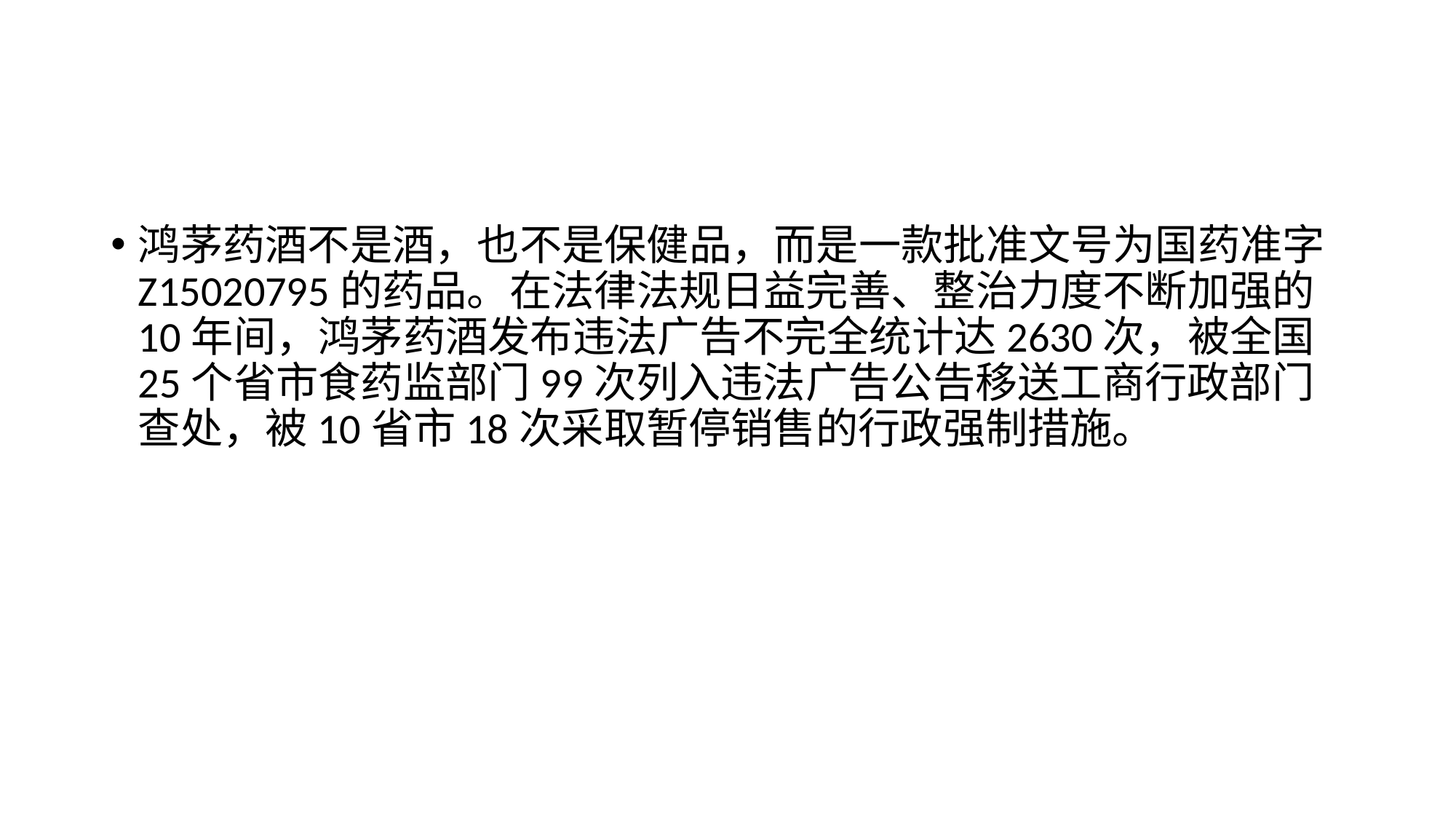

#
鸿茅药酒不是酒，也不是保健品，而是一款批准文号为国药准字Z15020795的药品。在法律法规日益完善、整治力度不断加强的10年间，鸿茅药酒发布违法广告不完全统计达2630次，被全国25个省市食药监部门99次列入违法广告公告移送工商行政部门查处，被10省市18次采取暂停销售的行政强制措施。